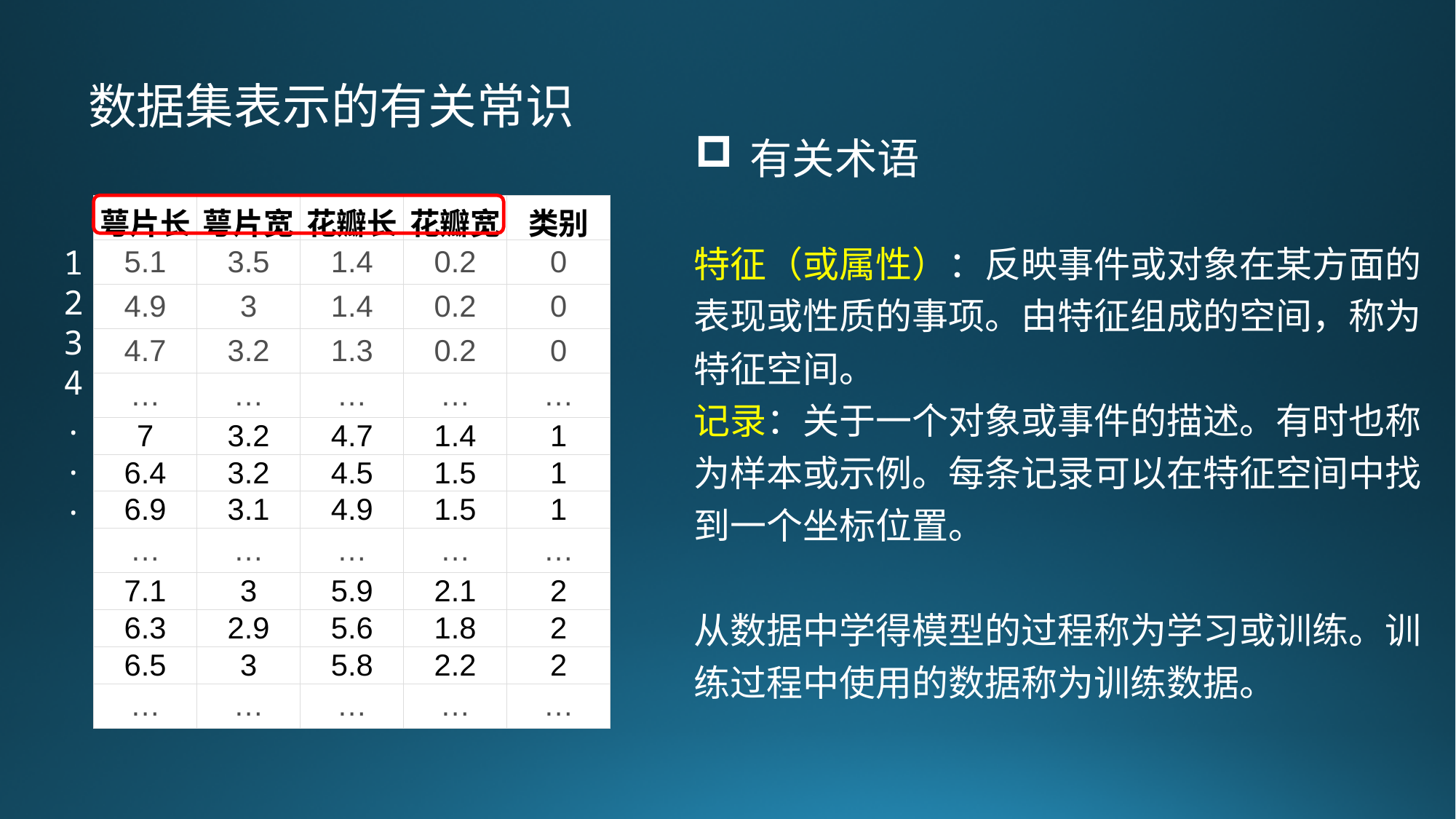

数据集表示的有关常识
有关术语
| 萼片长 | 萼片宽 | 花瓣长 | 花瓣宽 | 类别 |
| --- | --- | --- | --- | --- |
| 5.1 | 3.5 | 1.4 | 0.2 | 0 |
| 4.9 | 3 | 1.4 | 0.2 | 0 |
| 4.7 | 3.2 | 1.3 | 0.2 | 0 |
| … | … | … | … | … |
| 7 | 3.2 | 4.7 | 1.4 | 1 |
| 6.4 | 3.2 | 4.5 | 1.5 | 1 |
| 6.9 | 3.1 | 4.9 | 1.5 | 1 |
| … | … | … | … | … |
| 7.1 | 3 | 5.9 | 2.1 | 2 |
| 6.3 | 2.9 | 5.6 | 1.8 | 2 |
| 6.5 | 3 | 5.8 | 2.2 | 2 |
| … | … | … | … | … |

特征（或属性）：反映事件或对象在某方面的表现或性质的事项。由特征组成的空间，称为特征空间。
记录：关于一个对象或事件的描述。有时也称为样本或示例。每条记录可以在特征空间中找到一个坐标位置。

从数据中学得模型的过程称为学习或训练。训练过程中使用的数据称为训练数据。

1
2
3
4
.
.
.